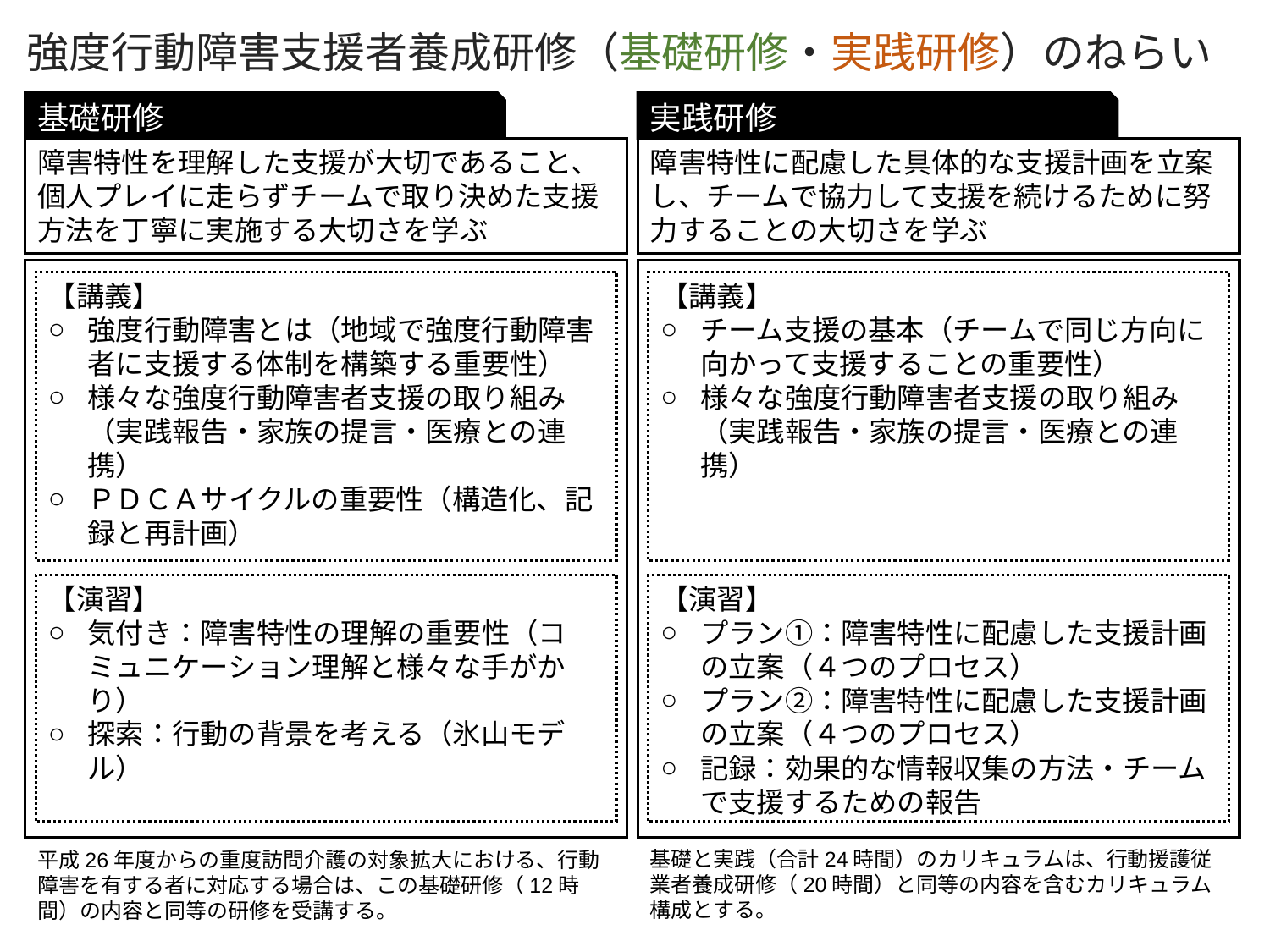

強度行動障害支援者養成研修（基礎研修・実践研修）のねらい
基礎研修
実践研修
障害特性を理解した支援が大切であること、個人プレイに走らずチームで取り決めた支援方法を丁寧に実施する大切さを学ぶ
障害特性に配慮した具体的な支援計画を立案し、チームで協力して支援を続けるために努力することの大切さを学ぶ

【講義】
強度行動障害とは（地域で強度行動障害者に支援する体制を構築する重要性）
様々な強度行動障害者支援の取り組み（実践報告・家族の提言・医療との連携）
ＰＤＣＡサイクルの重要性（構造化、記録と再計画）
【講義】
チーム支援の基本（チームで同じ方向に向かって支援することの重要性）
様々な強度行動障害者支援の取り組み（実践報告・家族の提言・医療との連携）
【演習】
気付き：障害特性の理解の重要性（コミュニケーション理解と様々な手がかり）
探索：行動の背景を考える（氷山モデル）
【演習】
プラン①：障害特性に配慮した支援計画の立案（４つのプロセス）
プラン②：障害特性に配慮した支援計画の立案（４つのプロセス）
記録：効果的な情報収集の方法・チームで支援するための報告
基礎と実践（合計24時間）のカリキュラムは、行動援護従業者養成研修（20時間）と同等の内容を含むカリキュラム構成とする。
平成26年度からの重度訪問介護の対象拡大における、行動障害を有する者に対応する場合は、この基礎研修（12時間）の内容と同等の研修を受講する。